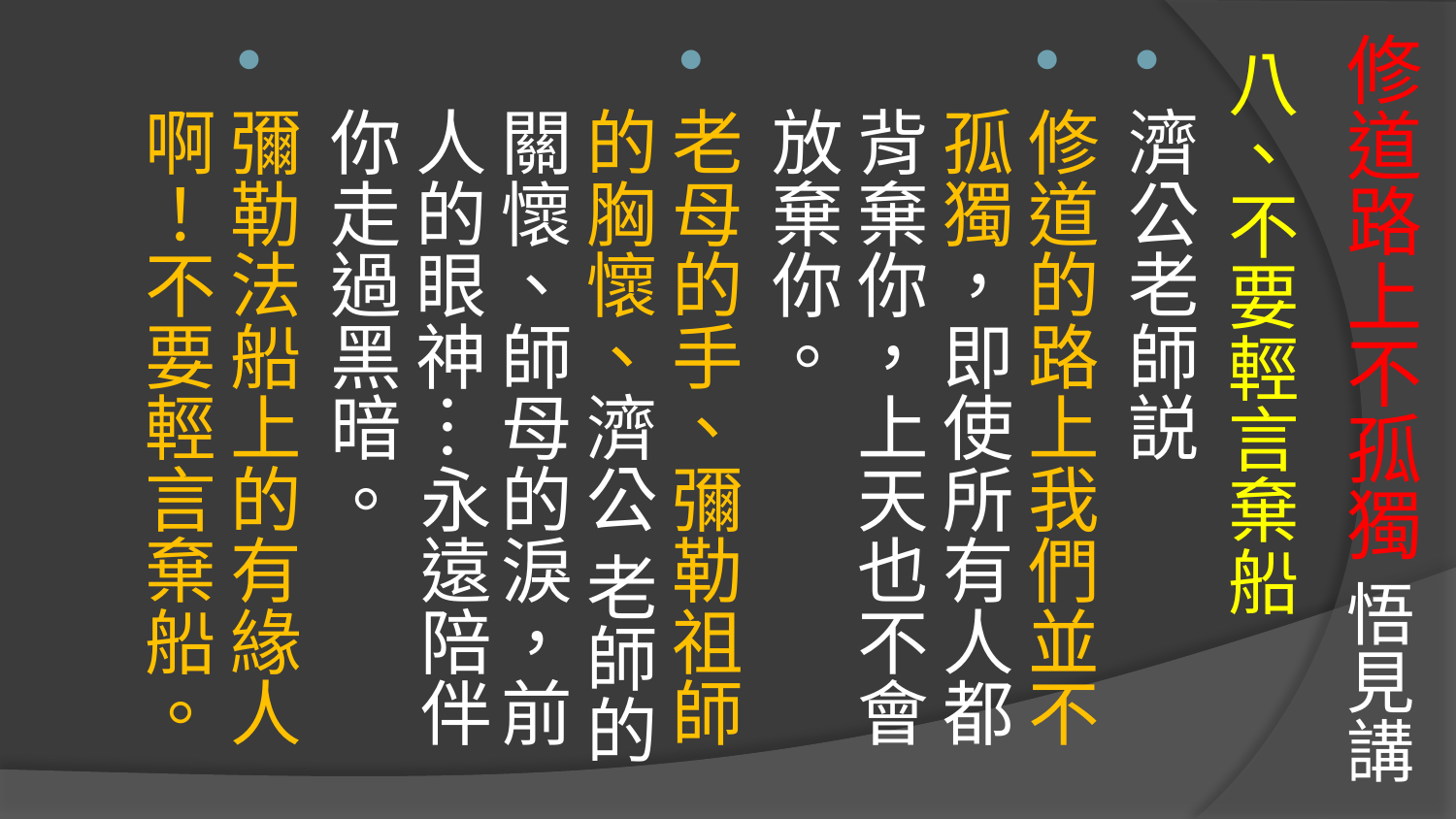

# 修道路上不孤獨 悟見講
八、不要輕言棄船
濟公老師説
修道的路上我們並不孤獨，即使所有人都背棄你，上天也不會放棄你。
老母的手、彌勒祖師的胸懷、濟公 老師的關懷、師母的淚，前人的眼神…永遠陪伴你走過黑暗。
彌勒法船上的有緣人啊！不要輕言棄船。